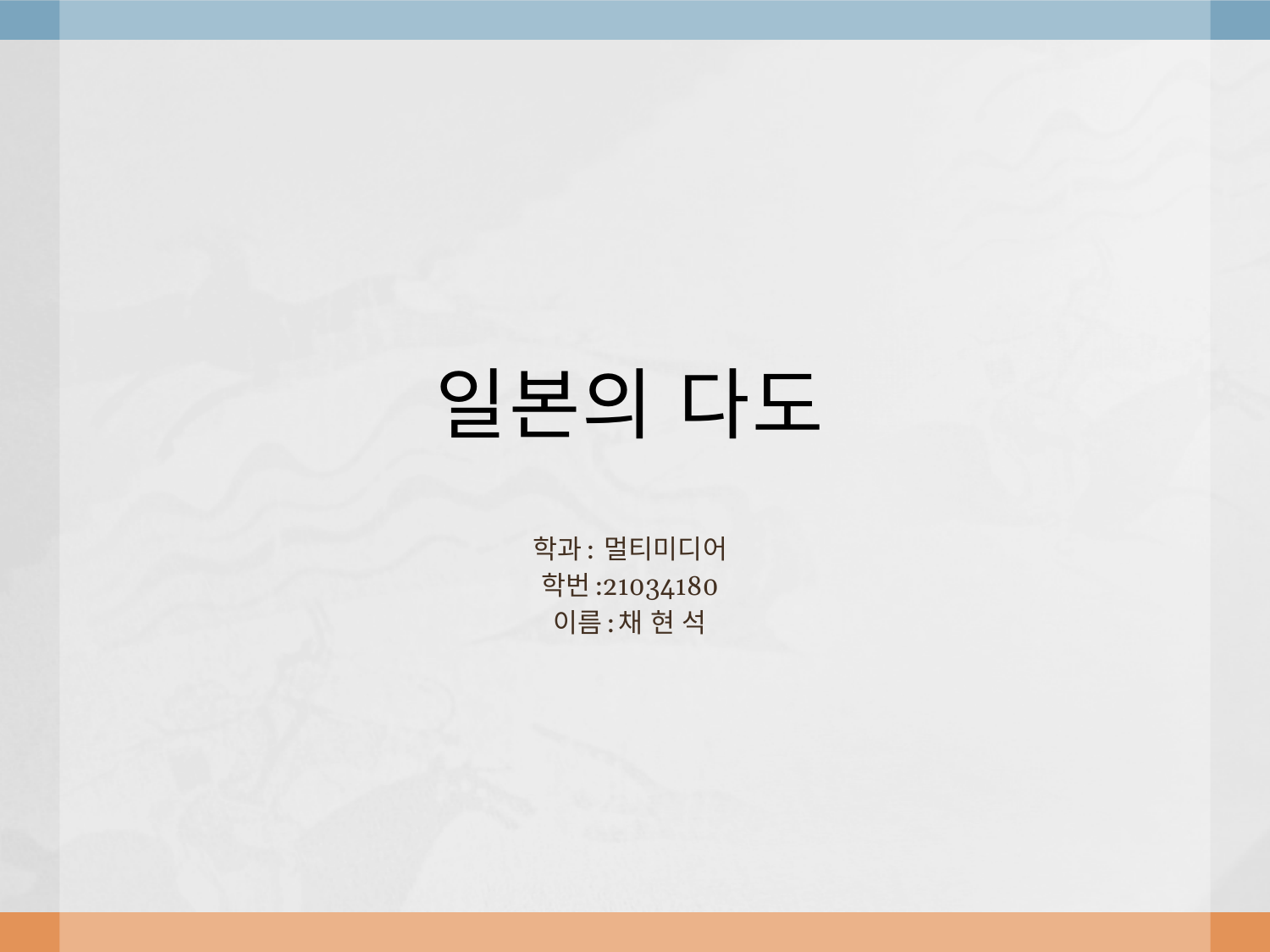

# 일본의 다도
학과: 멀티미디어
학번:21034180
이름:채 현 석